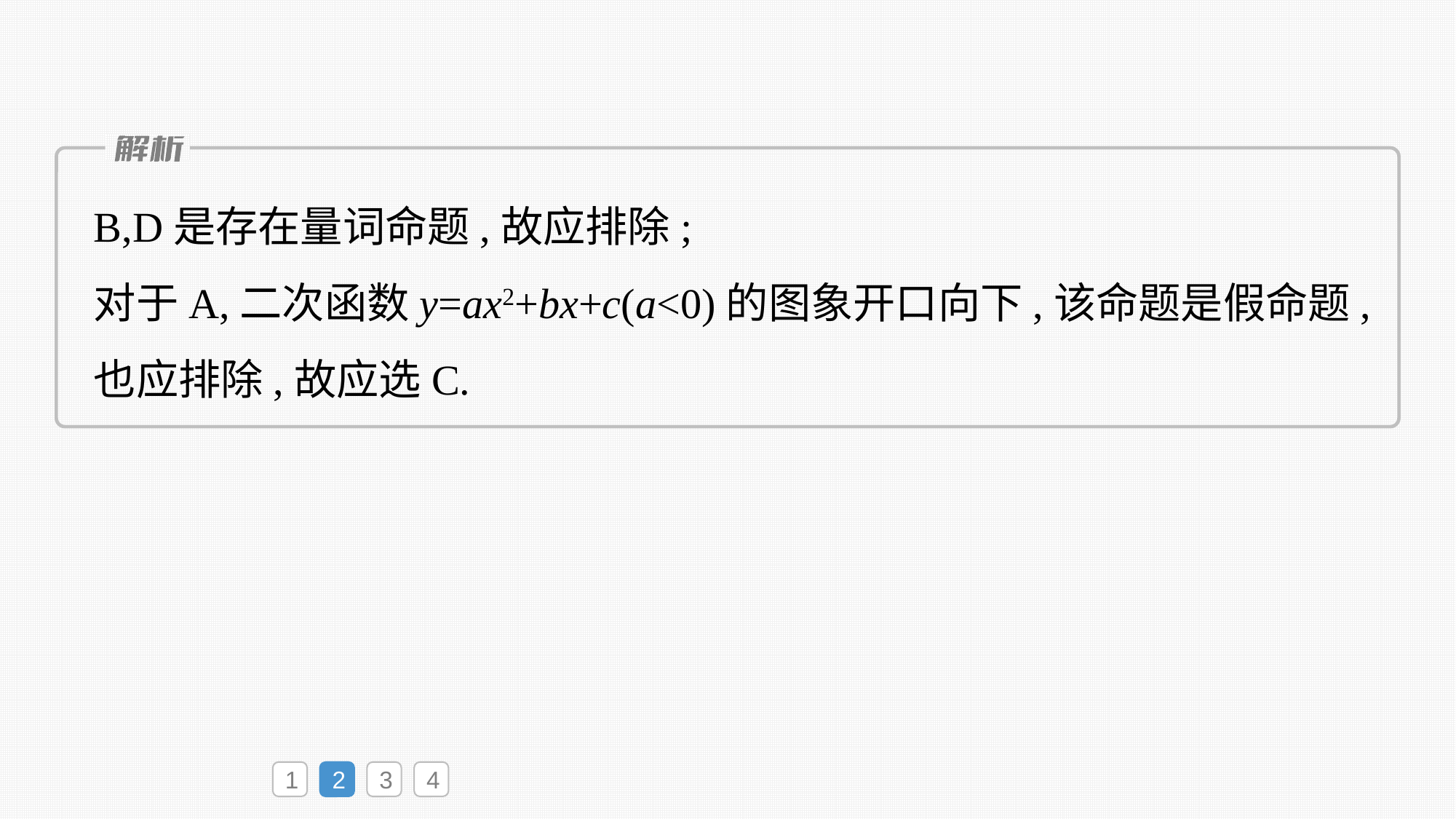

B,D是存在量词命题,故应排除;
对于A,二次函数y=ax2+bx+c(a<0)的图象开口向下,该命题是假命题,也应排除,故应选C.
1
2
3
4